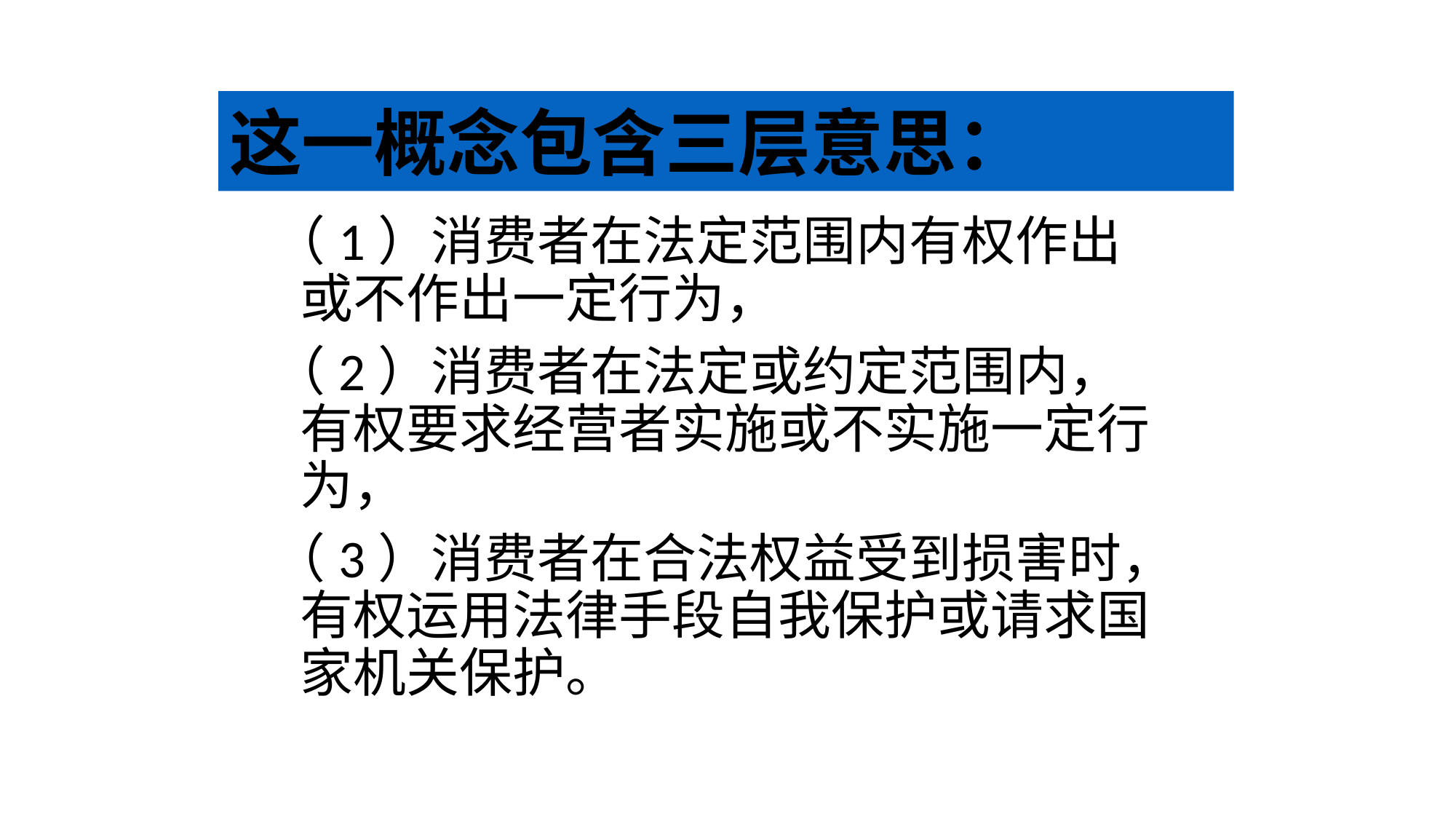

# 这一概念包含三层意思：
（1）消费者在法定范围内有权作出或不作出一定行为，
（2）消费者在法定或约定范围内，有权要求经营者实施或不实施一定行为，
（3）消费者在合法权益受到损害时，有权运用法律手段自我保护或请求国家机关保护。

6